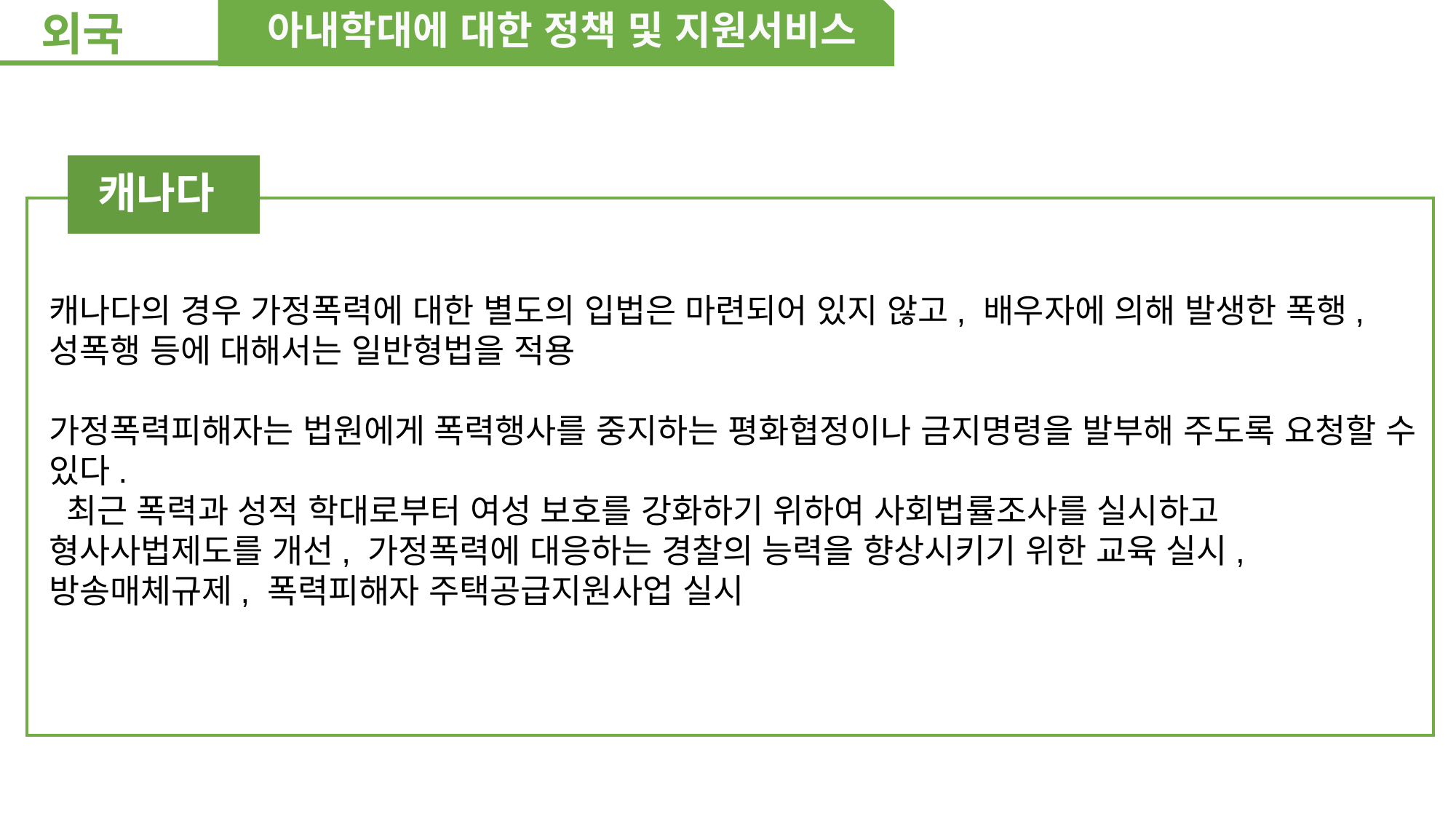

외국

아내학대에 대한 정책 및 지원서비스

캐나다

캐나다의 경우 가정폭력에 대한 별도의 입법은 마련되어 있지 않고, 배우자에 의해 발생한 폭행, 성폭행 등에 대해서는 일반형법을 적용

가정폭력피해자는 법원에게 폭력행사를 중지하는 평화협정이나 금지명령을 발부해 주도록 요청할 수 있다.
 최근 폭력과 성적 학대로부터 여성 보호를 강화하기 위하여 사회법률조사를 실시하고 형사사법제도를 개선, 가정폭력에 대응하는 경찰의 능력을 향상시키기 위한 교육 실시, 방송매체규제, 폭력피해자 주택공급지원사업 실시